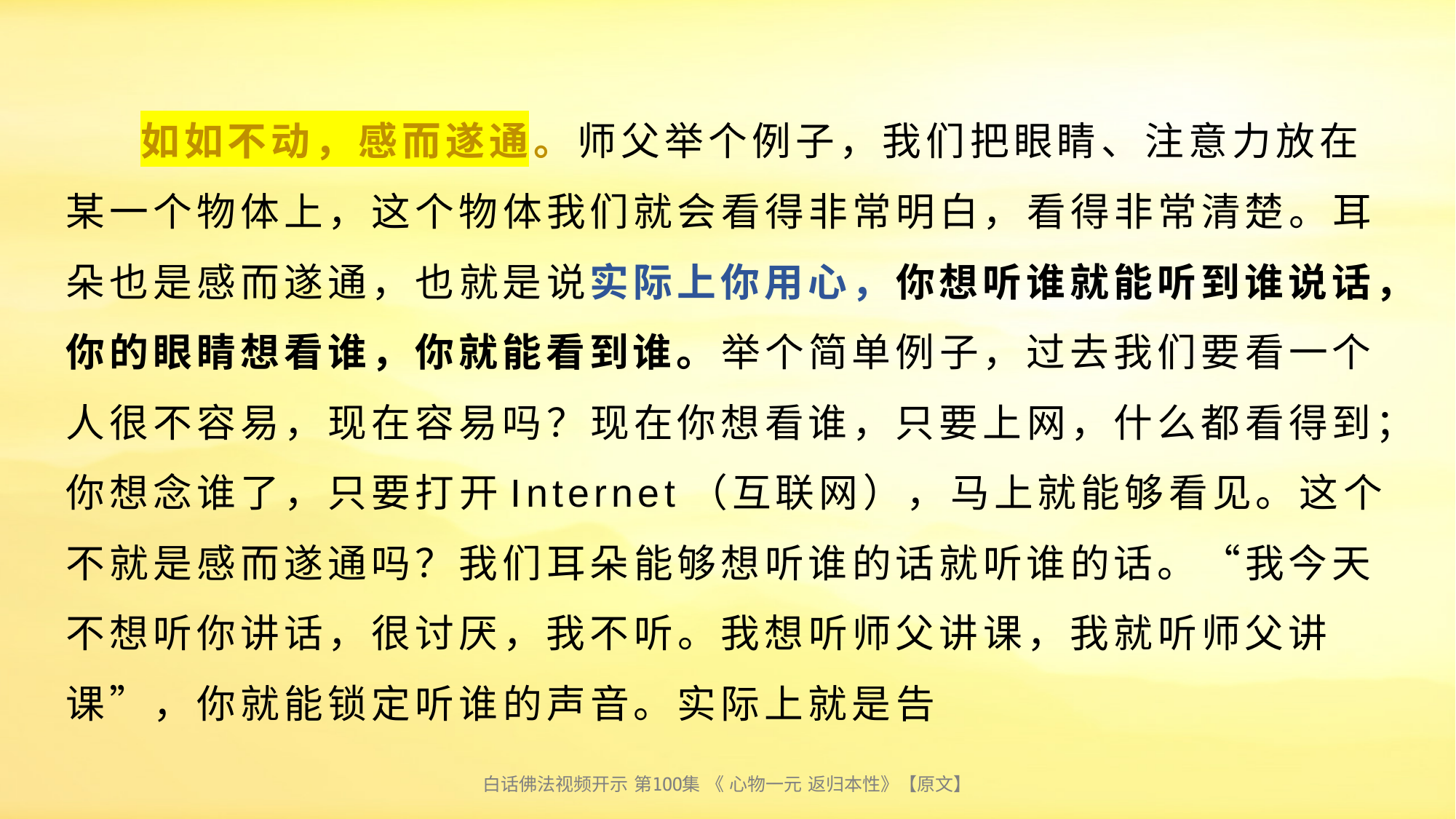

# 如如不动，感而遂通。师父举个例子，我们把眼睛、注意力放在某一个物体上，这个物体我们就会看得非常明白，看得非常清楚。耳朵也是感而遂通，也就是说实际上你用心，你想听谁就能听到谁说话，你的眼睛想看谁，你就能看到谁。举个简单例子，过去我们要看一个人很不容易，现在容易吗？现在你想看谁，只要上网，什么都看得到；你想念谁了，只要打开Internet（互联网），马上就能够看见。这个不就是感而遂通吗？我们耳朵能够想听谁的话就听谁的话。“我今天不想听你讲话，很讨厌，我不听。我想听师父讲课，我就听师父讲课”，你就能锁定听谁的声音。实际上就是告
白话佛法视频开示 第100集 《 心物一元 返归本性》【原文】